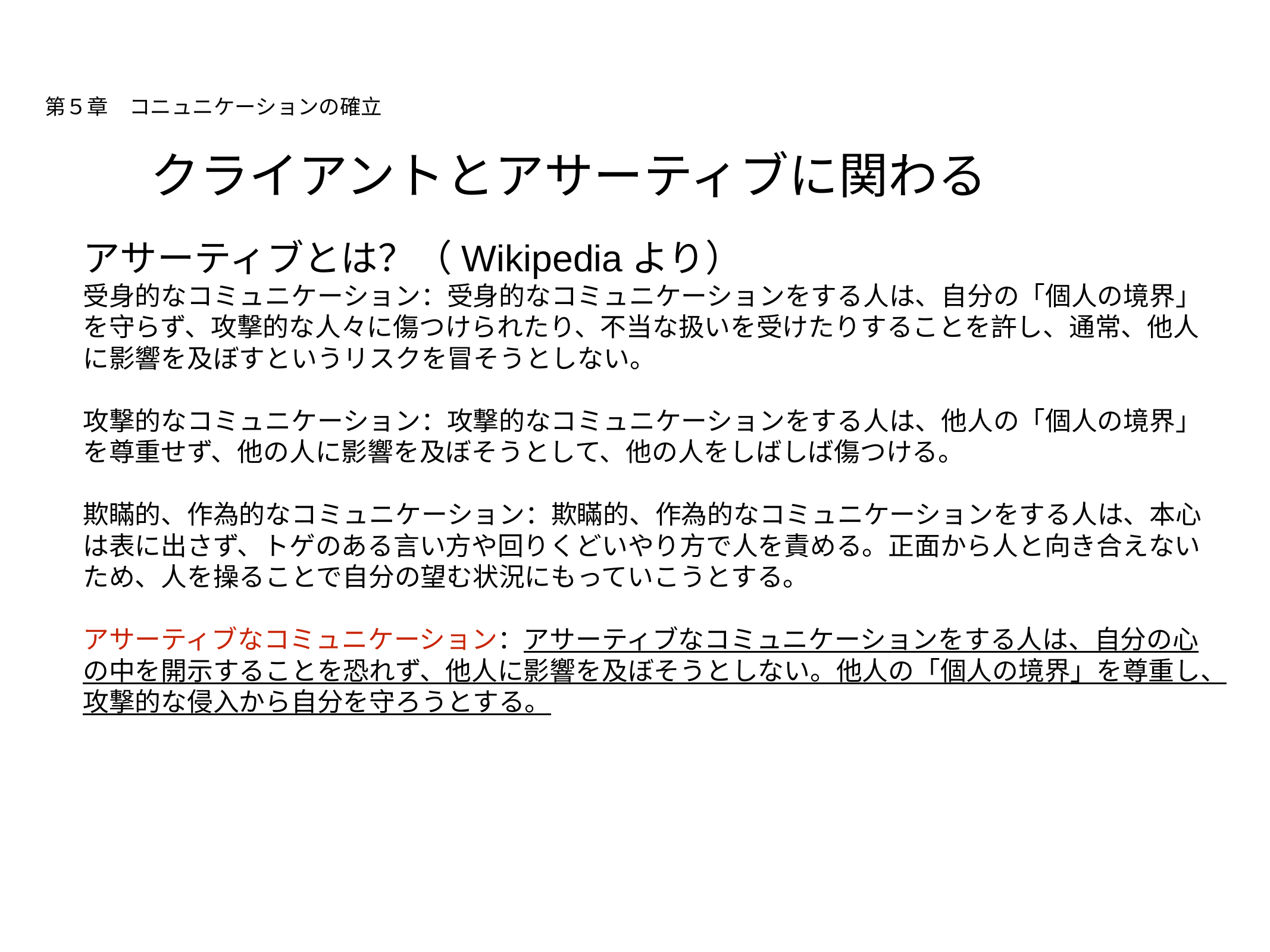

# 第５章　コニュニケーションの確立

クライアントとアサーティブに関わる
アサーティブとは？（Wikipediaより）
受身的なコミュニケーション：受身的なコミュニケーションをする人は、自分の「個人の境界」
を守らず、攻撃的な人々に傷つけられたり、不当な扱いを受けたりすることを許し、通常、他人
に影響を及ぼすというリスクを冒そうとしない。

攻撃的なコミュニケーション：攻撃的なコミュニケーションをする人は、他人の「個人の境界」
を尊重せず、他の人に影響を及ぼそうとして、他の人をしばしば傷つける。

欺瞞的、作為的なコミュニケーション：欺瞞的、作為的なコミュニケーションをする人は、本心
は表に出さず、トゲのある言い方や回りくどいやり方で人を責める。正面から人と向き合えない
ため、人を操ることで自分の望む状況にもっていこうとする。

アサーティブなコミュニケーション：アサーティブなコミュニケーションをする人は、自分の心
の中を開示することを恐れず、他人に影響を及ぼそうとしない。他人の「個人の境界」を尊重し、
攻撃的な侵入から自分を守ろうとする。